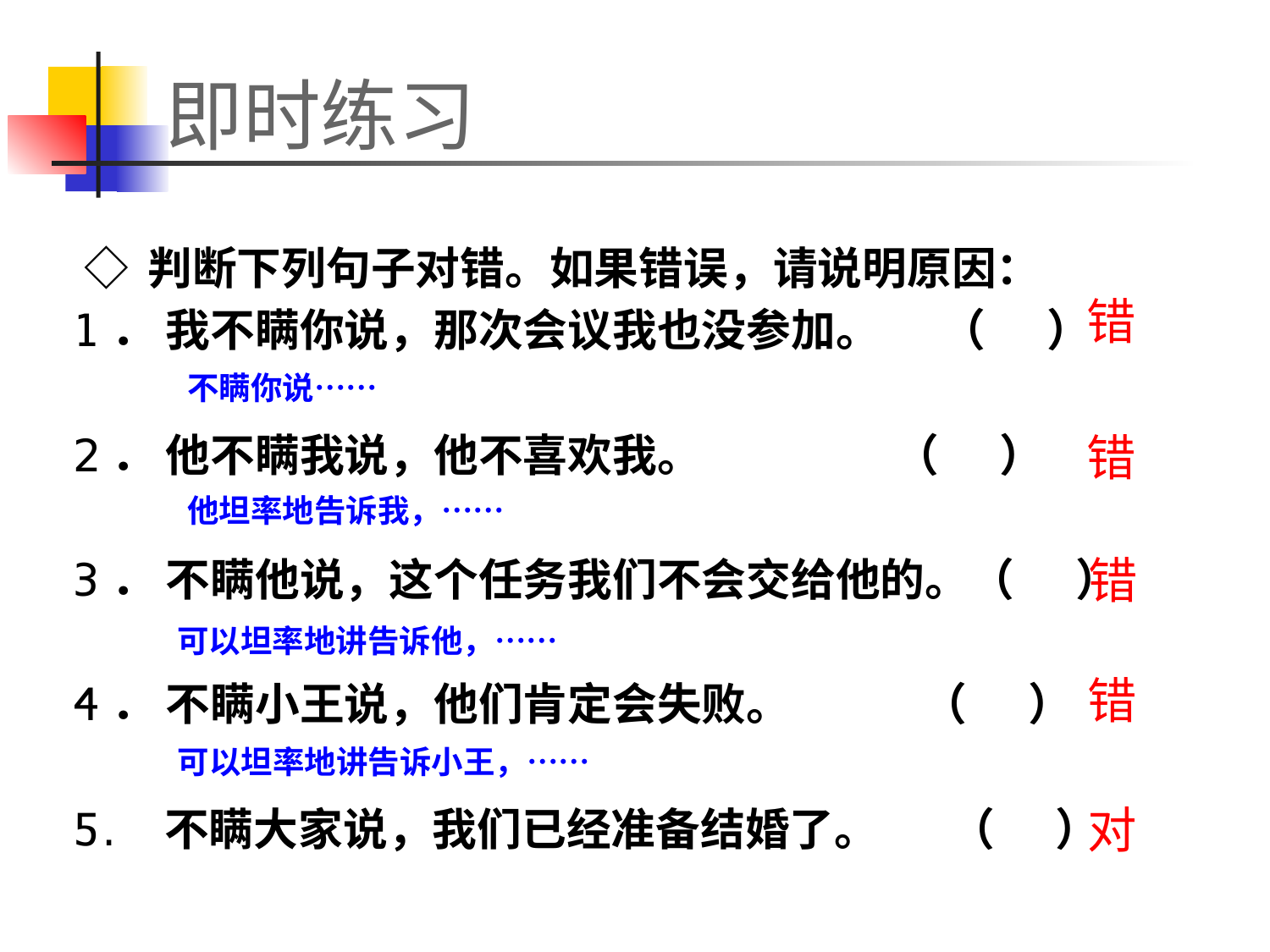

# 即时练习
 ◇ 判断下列句子对错。如果错误，请说明原因：
1． 我不瞒你说，那次会议我也没参加。      （      ）

2． 他不瞒我说，他不喜欢我。                   （      ）

3． 不瞒他说，这个任务我们不会交给他的。（      ）

4． 不瞒小王说，他们肯定会失败。             （      ）

5.   不瞒大家说，我们已经准备结婚了。       （      ）

错
不瞒你说……
错
他坦率地告诉我，……
错
可以坦率地讲告诉他，……
错
可以坦率地讲告诉小王，……
对